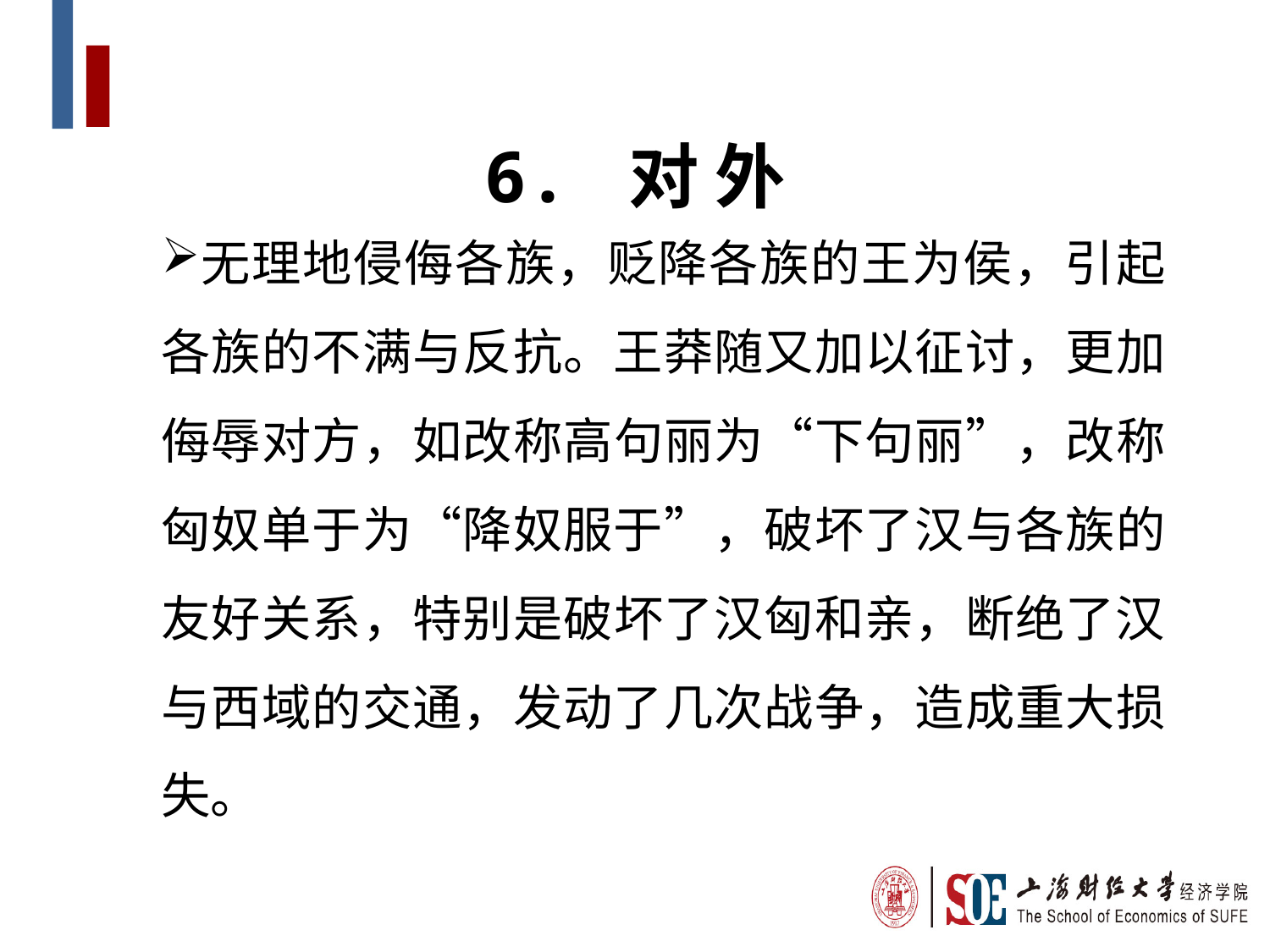

6. 对 外
无理地侵侮各族，贬降各族的王为侯，引起各族的不满与反抗。王莽随又加以征讨，更加侮辱对方，如改称高句丽为“下句丽”，改称匈奴单于为“降奴服于”，破坏了汉与各族的友好关系，特别是破坏了汉匈和亲，断绝了汉与西域的交通，发动了几次战争，造成重大损失。